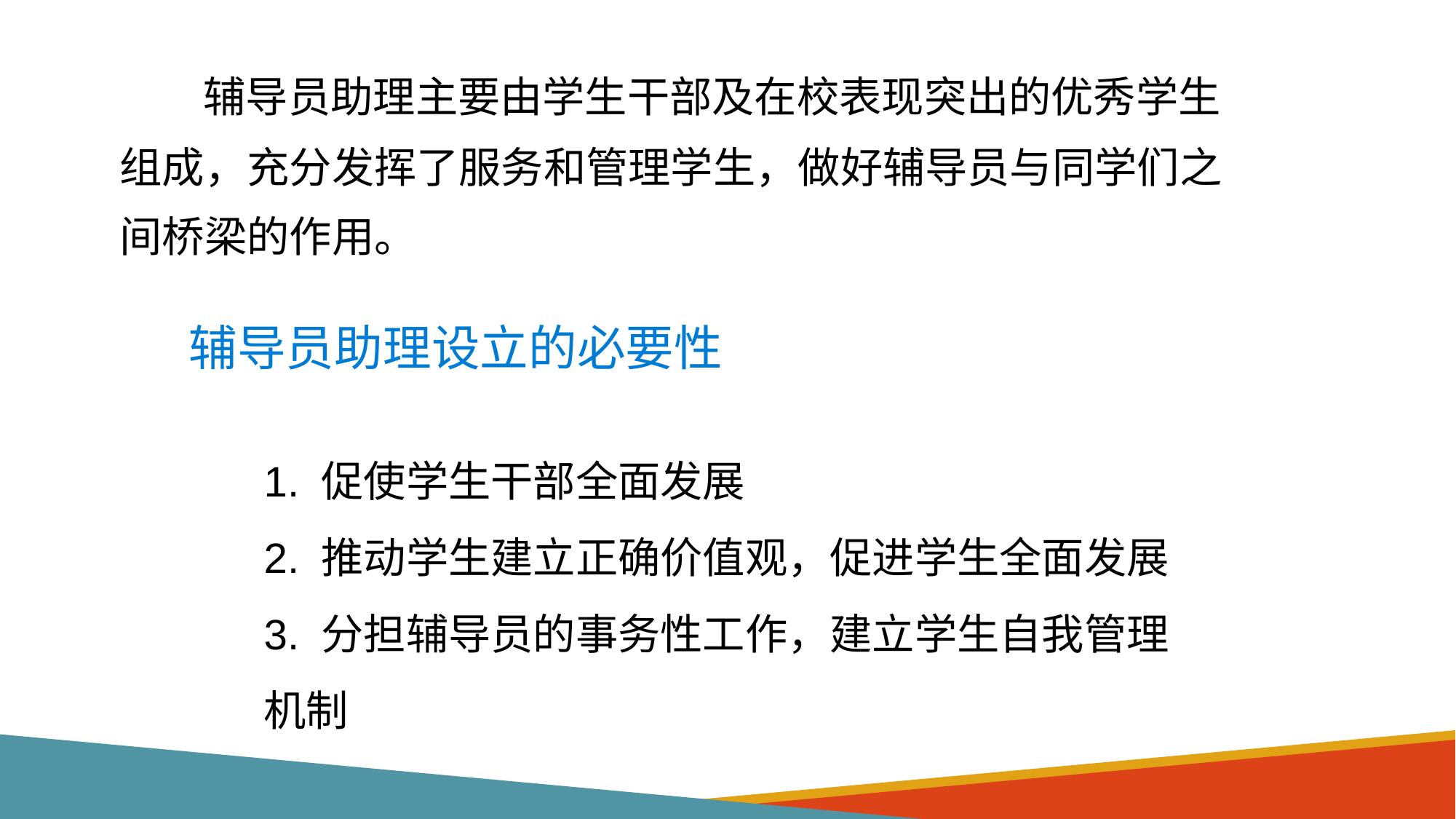

辅导员助理主要由学生干部及在校表现突出的优秀学生组成，充分发挥了服务和管理学生，做好辅导员与同学们之间桥梁的作用。

1. 促使学生干部全面发展
2. 推动学生建立正确价值观，促进学生全面发展
3. 分担辅导员的事务性工作，建立学生自我管理机制
辅导员助理设立的必要性